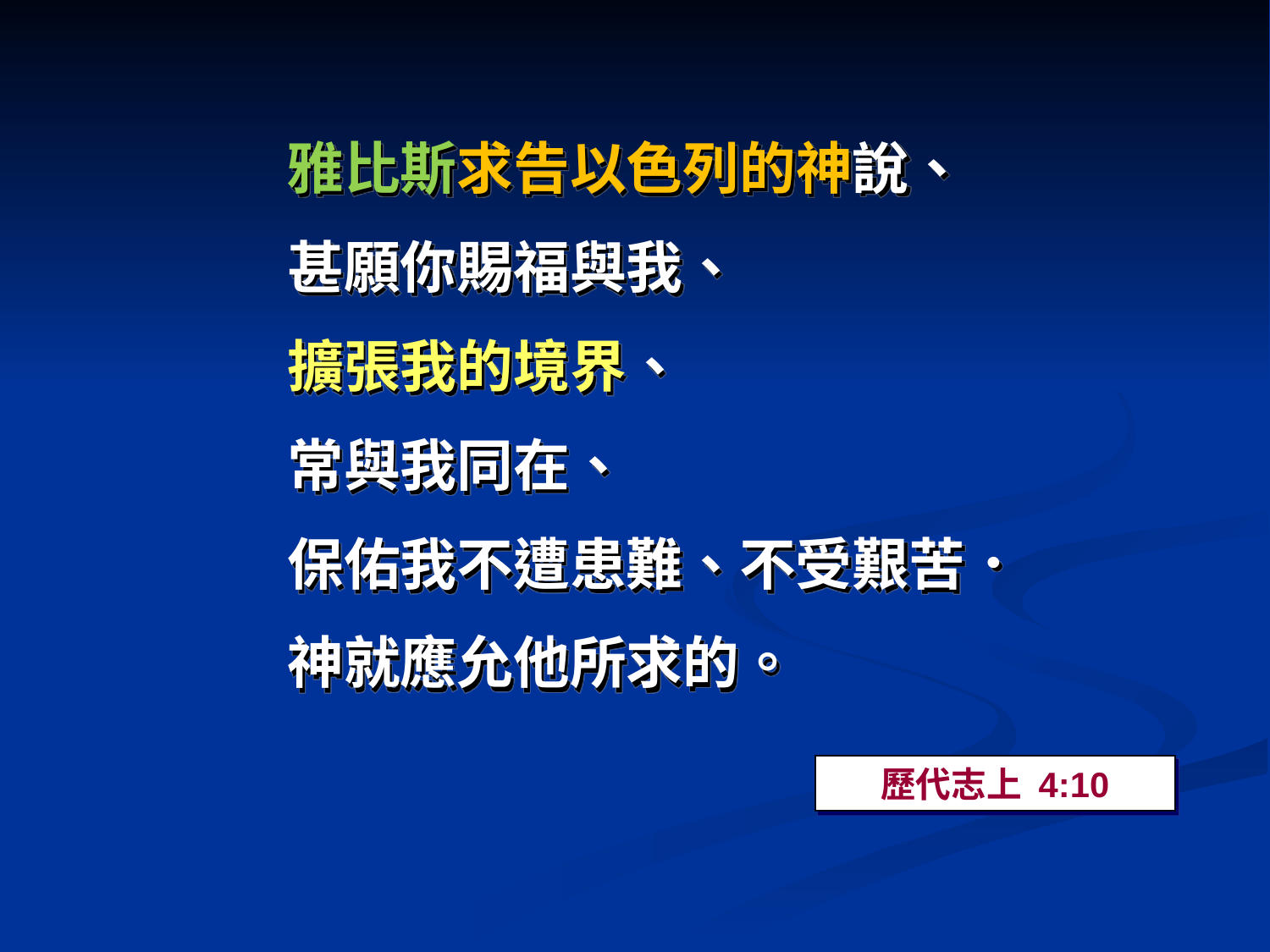

雅比斯求告以色列的神說、
甚願你賜福與我、
擴張我的境界、
常與我同在、
保佑我不遭患難、不受艱苦．
神就應允他所求的。
歷代志上 4:10